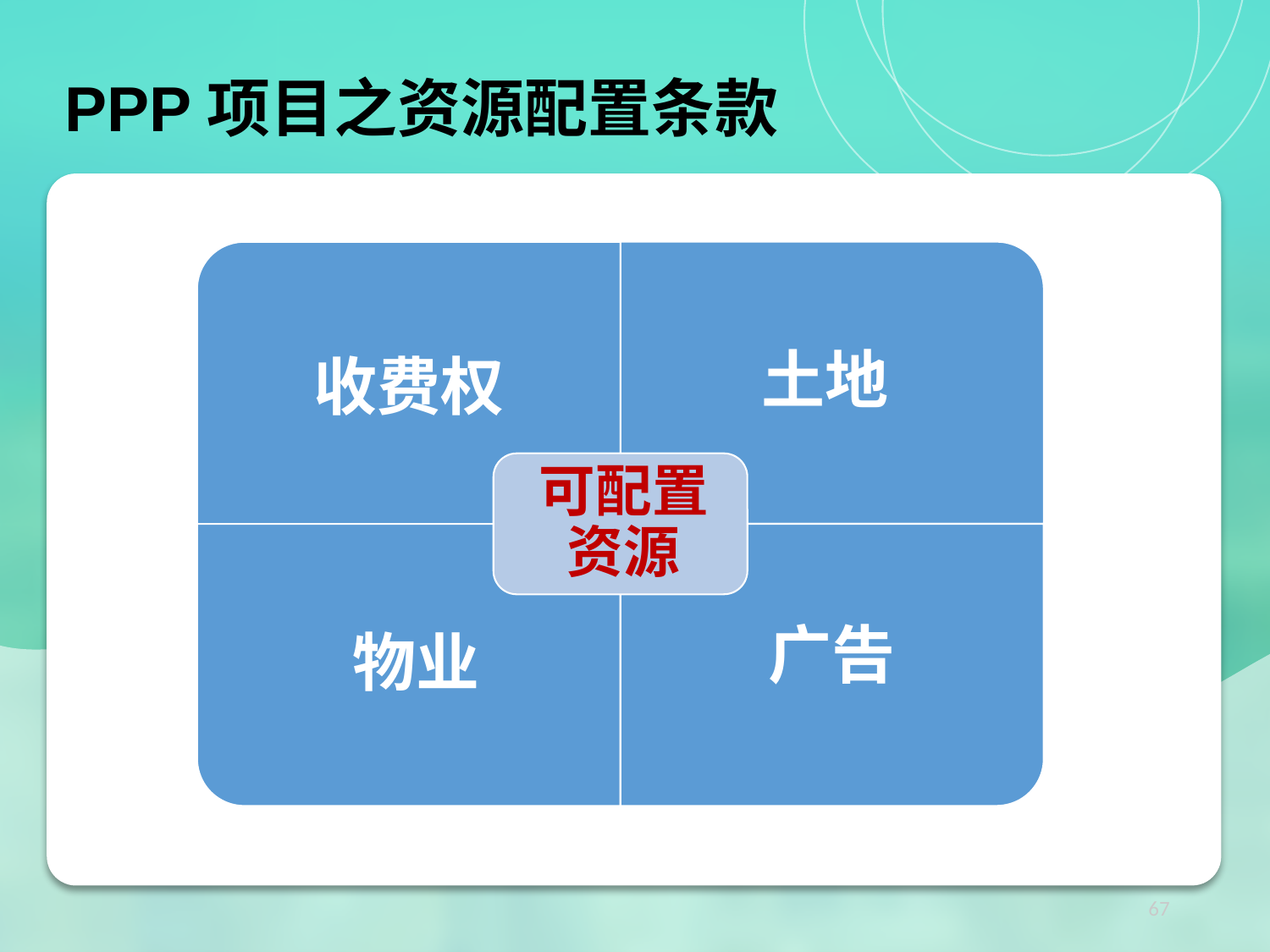

PPP项目之资源配置条款

收费权
土地
物业
广告
可配置资源

67